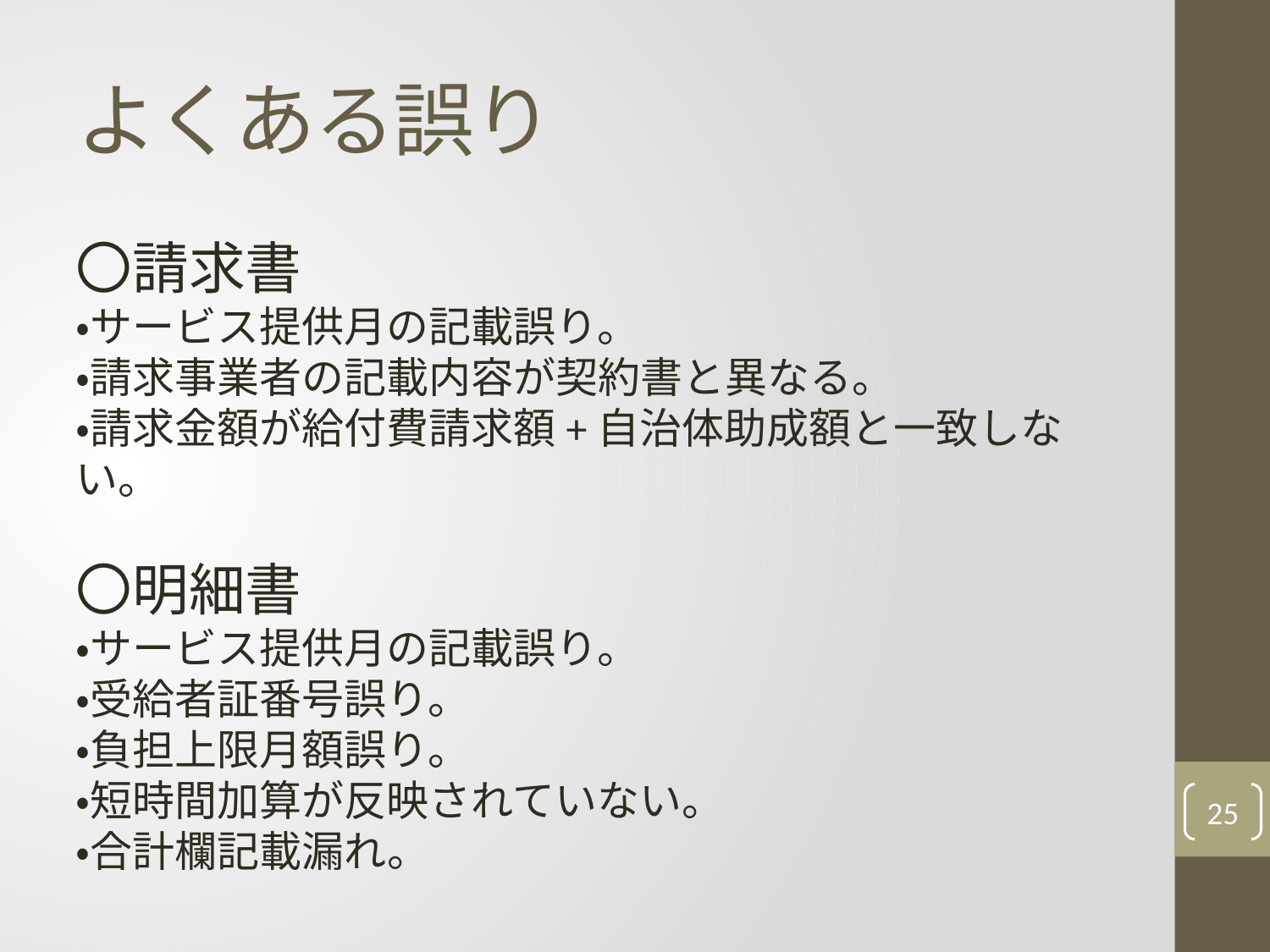

# よくある誤り
〇請求書
・サービス提供月の記載誤り。
・請求事業者の記載内容が契約書と異なる。
・請求金額が給付費請求額+自治体助成額と一致しない。

〇明細書
・サービス提供月の記載誤り。
・受給者証番号誤り。
・負担上限月額誤り。
・短時間加算が反映されていない。
・合計欄記載漏れ。
25